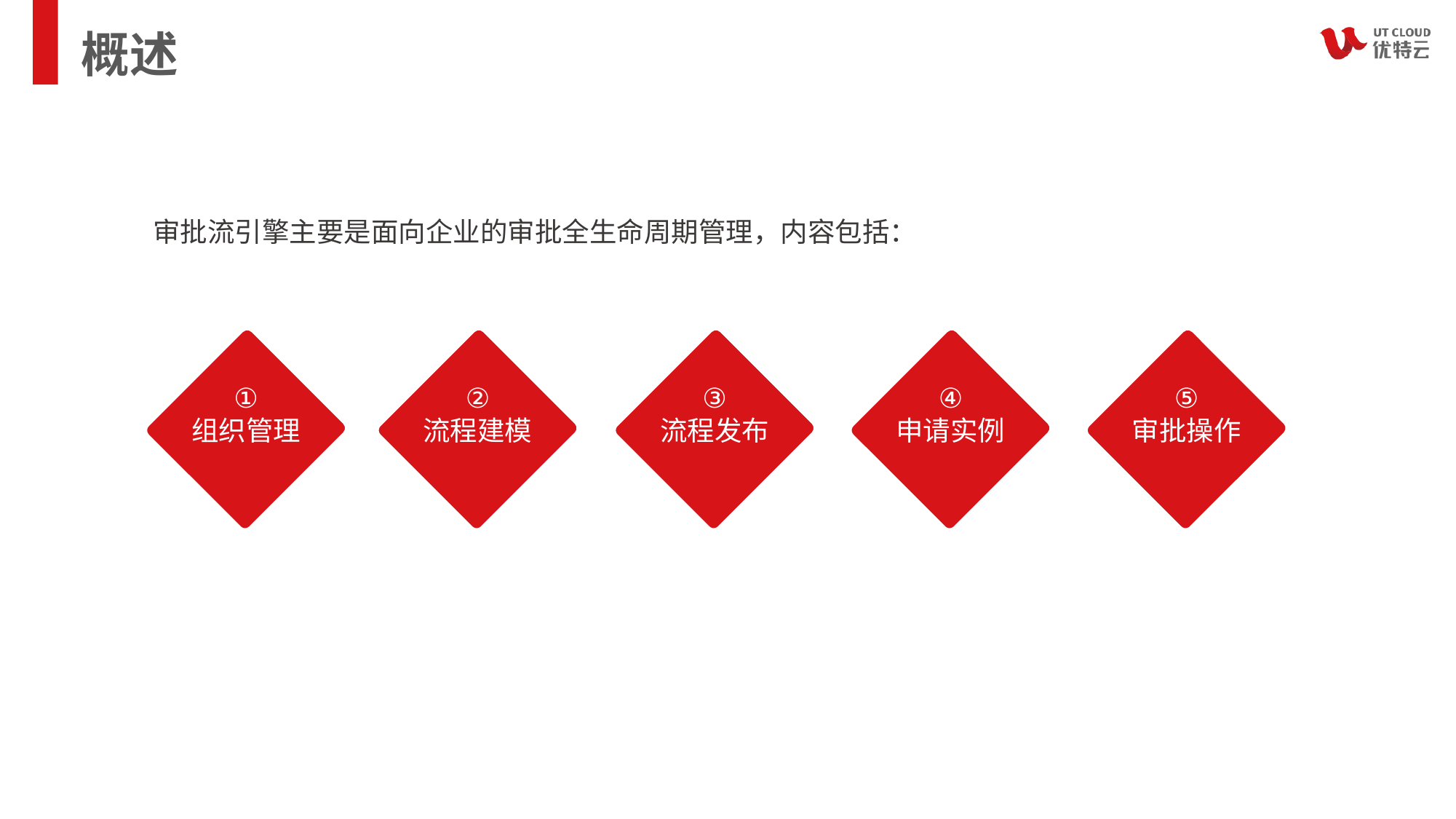

# 概述
审批流引擎主要是面向企业的审批全生命周期管理，内容包括：

①
组织管理
②
流程建模
③
流程发布
④
申请实例
⑤
审批操作
4